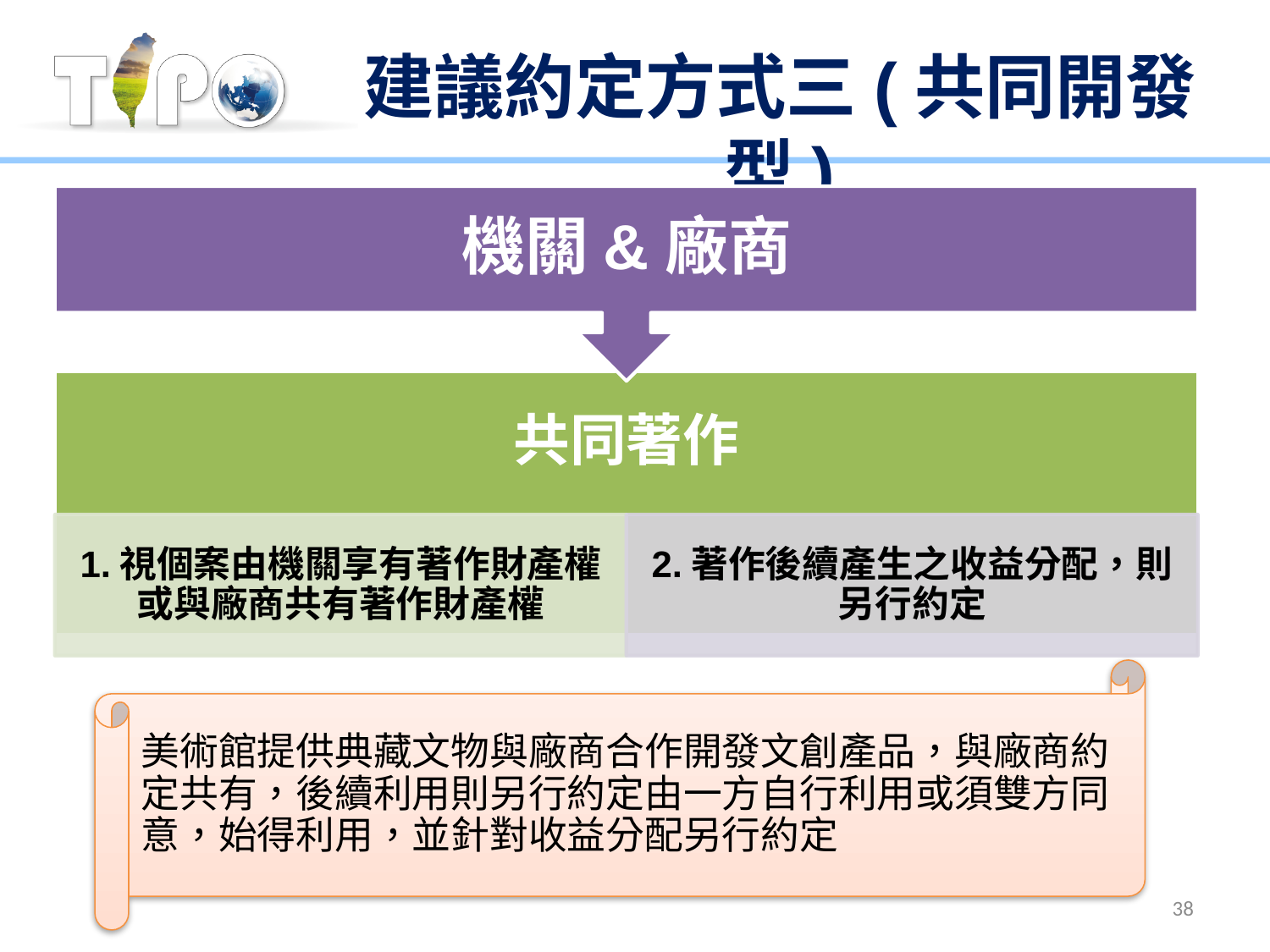

# 建議約定方式三(共同開發型)
共同著作
1.視個案由機關享有著作財產權或與廠商共有著作財產權
2.著作後續產生之收益分配，則另行約定
機關&廠商
美術館提供典藏文物與廠商合作開發文創產品，與廠商約定共有，後續利用則另行約定由一方自行利用或須雙方同意，始得利用，並針對收益分配另行約定
38